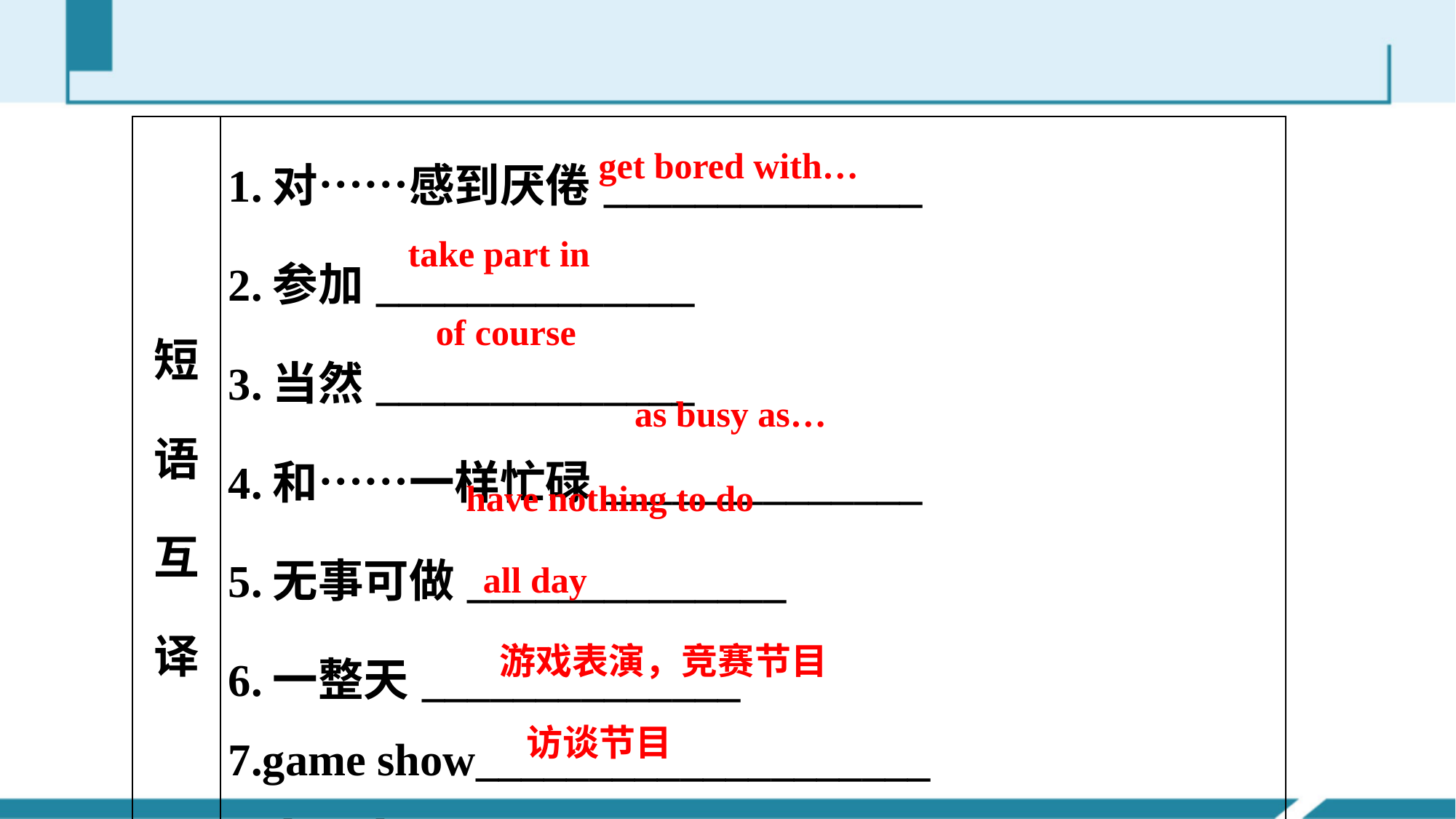

get bored with…
| 短语互译 | 1.对……感到厌倦\_\_\_\_\_\_\_\_\_\_\_\_\_\_ 2.参加\_\_\_\_\_\_\_\_\_\_\_\_\_\_ 3.当然\_\_\_\_\_\_\_\_\_\_\_\_\_\_ 4.和……一样忙碌\_\_\_\_\_\_\_\_\_\_\_\_\_\_ 5.无事可做\_\_\_\_\_\_\_\_\_\_\_\_\_\_ 6.一整天\_\_\_\_\_\_\_\_\_\_\_\_\_\_ 7.game show\_\_\_\_\_\_\_\_\_\_\_\_\_\_\_\_\_\_\_\_ 8.chat show \_\_\_\_\_\_\_\_\_\_\_\_\_\_ |
| --- | --- |
take part in
of course
as busy as…
have nothing to do
all day
游戏表演，竞赛节目
访谈节目